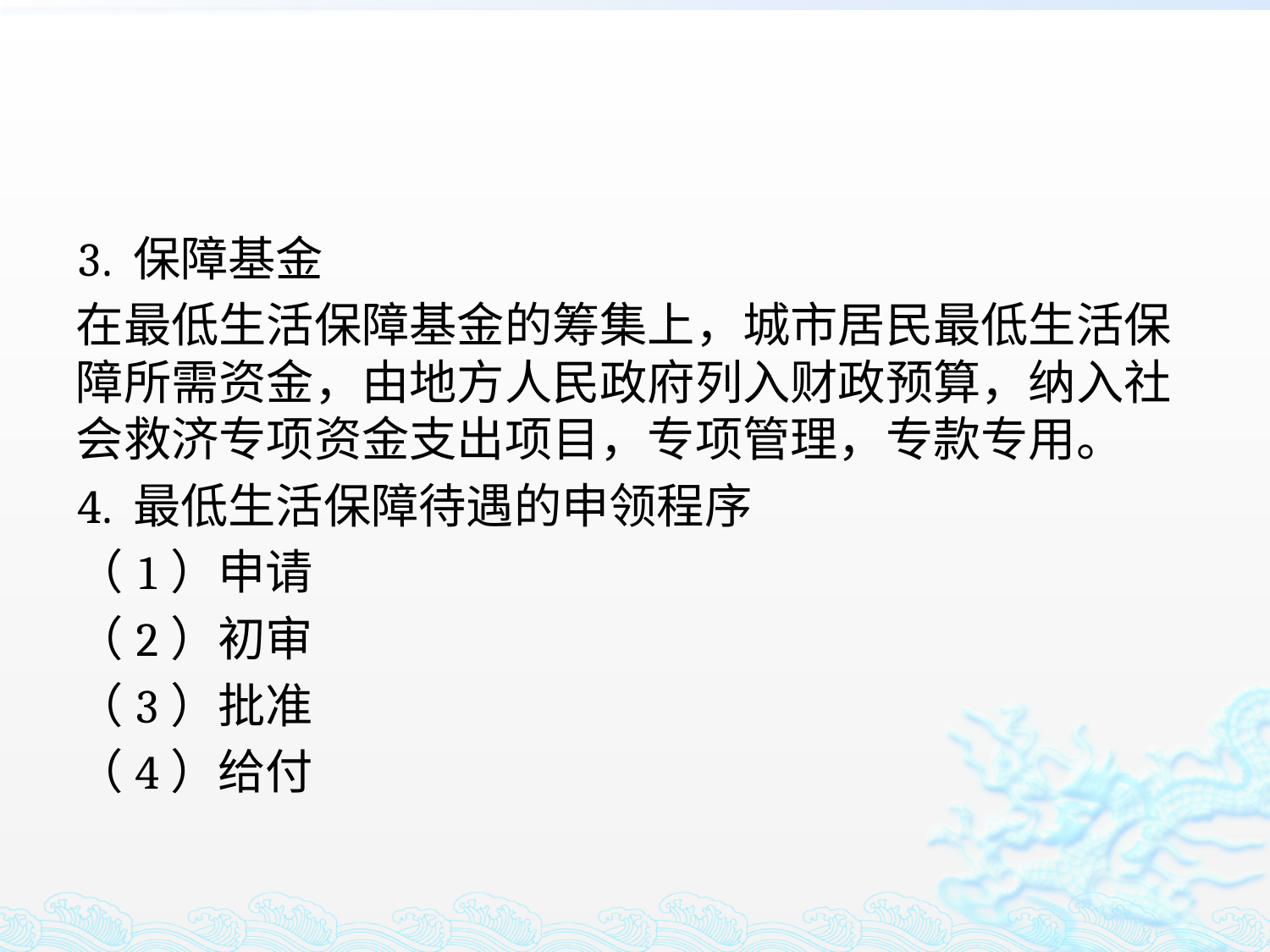

#
3. 保障基金
在最低生活保障基金的筹集上，城市居民最低生活保障所需资金，由地方人民政府列入财政预算，纳入社会救济专项资金支出项目，专项管理，专款专用。
4. 最低生活保障待遇的申领程序
（1）申请
（2）初审
（3）批准
（4）给付